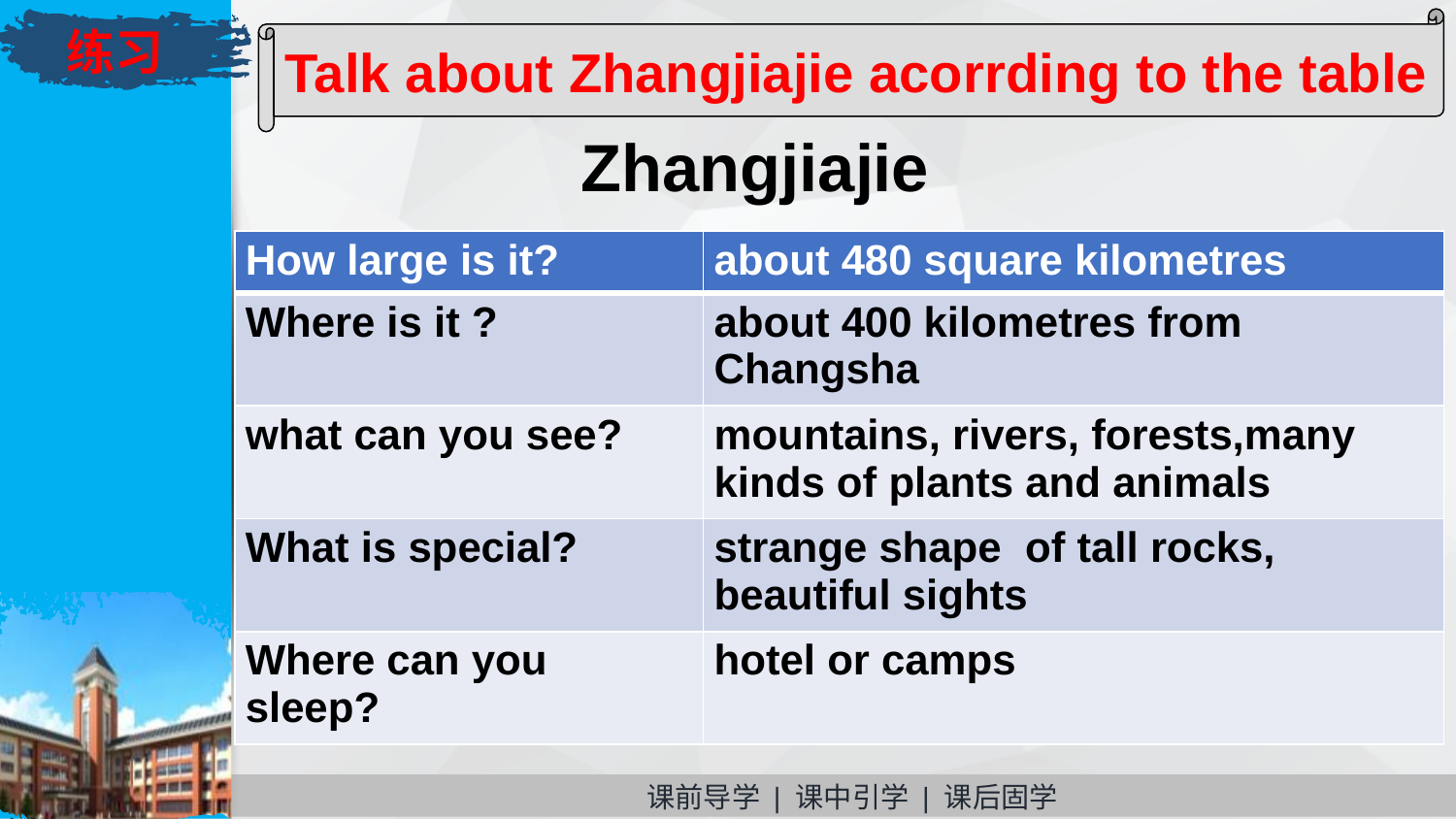

练习

Talk about Zhangjiajie acorrding to the table

Zhangjiajie
| How large is it? | about 480 square kilometres |
| --- | --- |
| Where is it ? | about 400 kilometres from Changsha |
| what can you see? | mountains, rivers, forests,many kinds of plants and animals |
| What is special? | strange shape of tall rocks, beautiful sights |
| Where can you sleep? | hotel or camps |